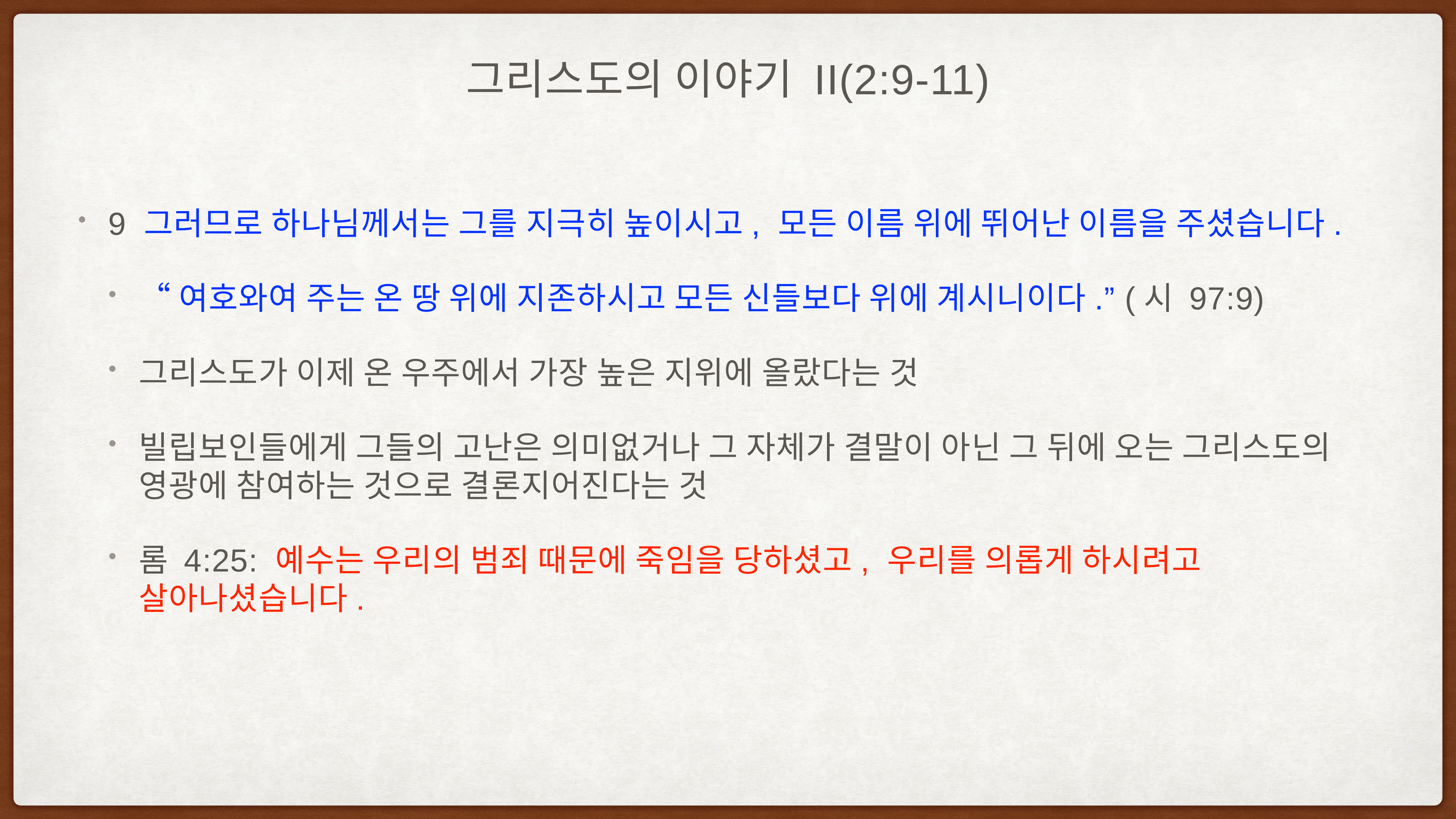

# 그리스도의 이야기 II(2:9-11)
9 그러므로 하나님께서는 그를 지극히 높이시고, 모든 이름 위에 뛰어난 이름을 주셨습니다.
“여호와여 주는 온 땅 위에 지존하시고 모든 신들보다 위에 계시니이다.” (시 97:9)
그리스도가 이제 온 우주에서 가장 높은 지위에 올랐다는 것
빌립보인들에게 그들의 고난은 의미없거나 그 자체가 결말이 아닌 그 뒤에 오는 그리스도의 영광에 참여하는 것으로 결론지어진다는 것
롬 4:25: 예수는 우리의 범죄 때문에 죽임을 당하셨고, 우리를 의롭게 하시려고 살아나셨습니다.